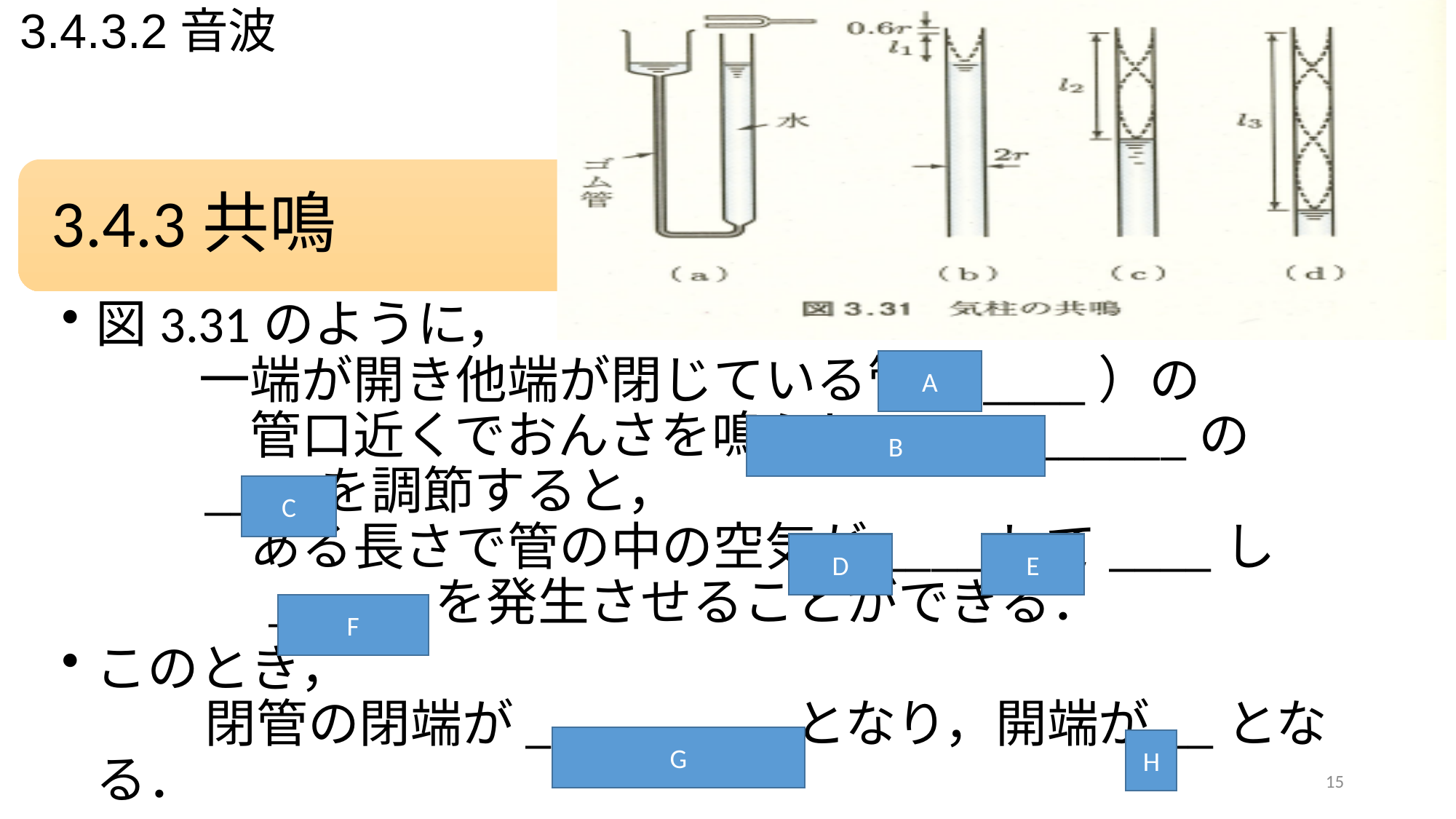

# 3.4.3.2音波
3.4.3共鳴
図3.31のように，
　　一端が開き他端が閉じている管（____）の
　　　管口近くでおんさを鳴らし____________の
	____を調節すると，
　　　ある長さで管の中の空気が____して____し
	　______を発生させることができる．
このとき，
	閉管の閉端が__________となり，開端が__となる．

A
B
C
D
E
F
G
H
15